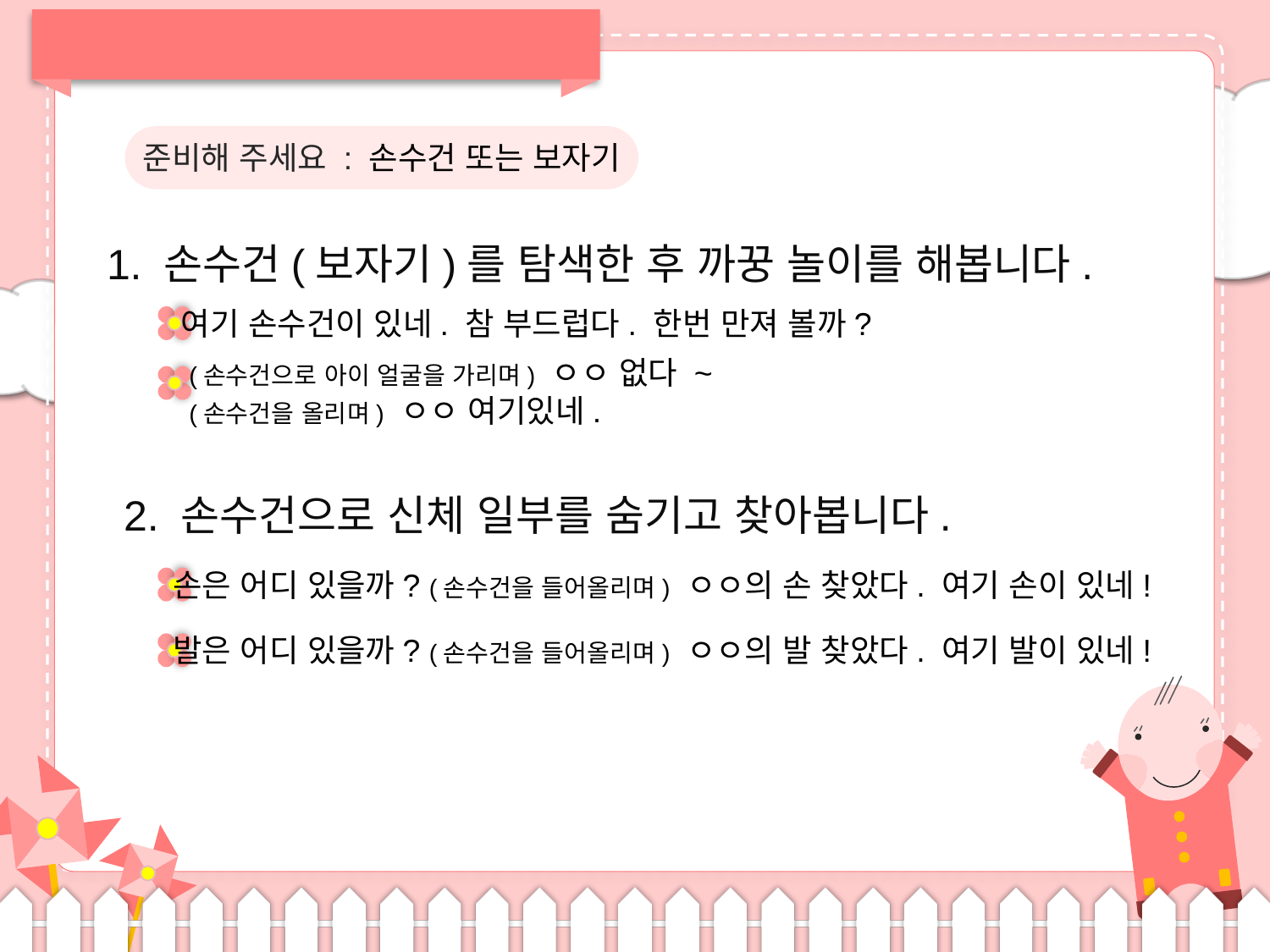

준비해 주세요 : 손수건 또는 보자기
1. 손수건(보자기)를 탐색한 후 까꿍 놀이를 해봅니다.
여기 손수건이 있네. 참 부드럽다. 한번 만져 볼까?

(손수건으로 아이 얼굴을 가리며) ㅇㅇ 없다 ~
(손수건을 올리며) ㅇㅇ 여기있네.

2. 손수건으로 신체 일부를 숨기고 찾아봅니다.
손은 어디 있을까? (손수건을 들어올리며) ㅇㅇ의 손 찾았다. 여기 손이 있네!

발은 어디 있을까? (손수건을 들어올리며) ㅇㅇ의 발 찾았다. 여기 발이 있네!